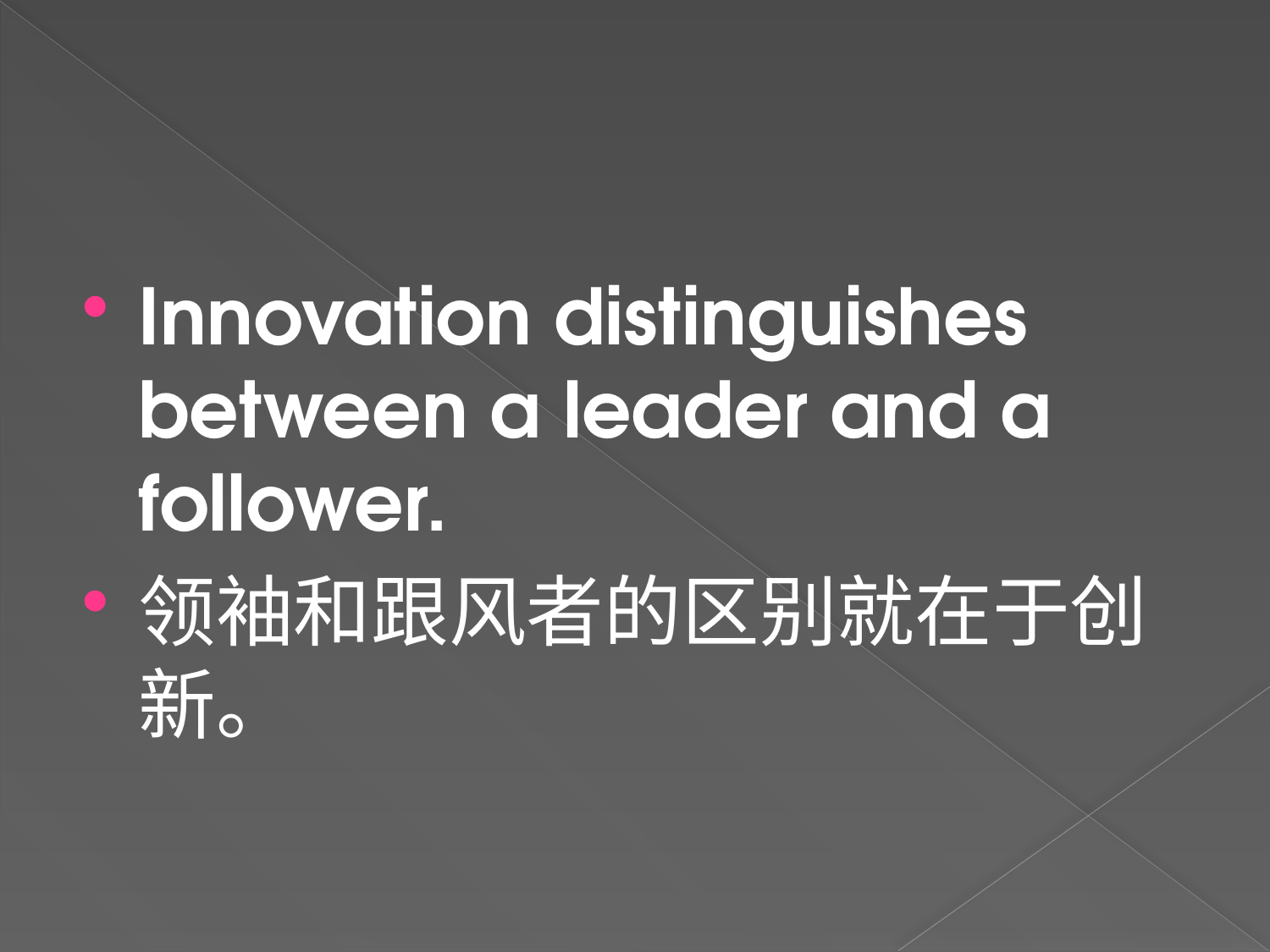

#
Innovation distinguishes between a leader and a follower.
领袖和跟风者的区别就在于创新。